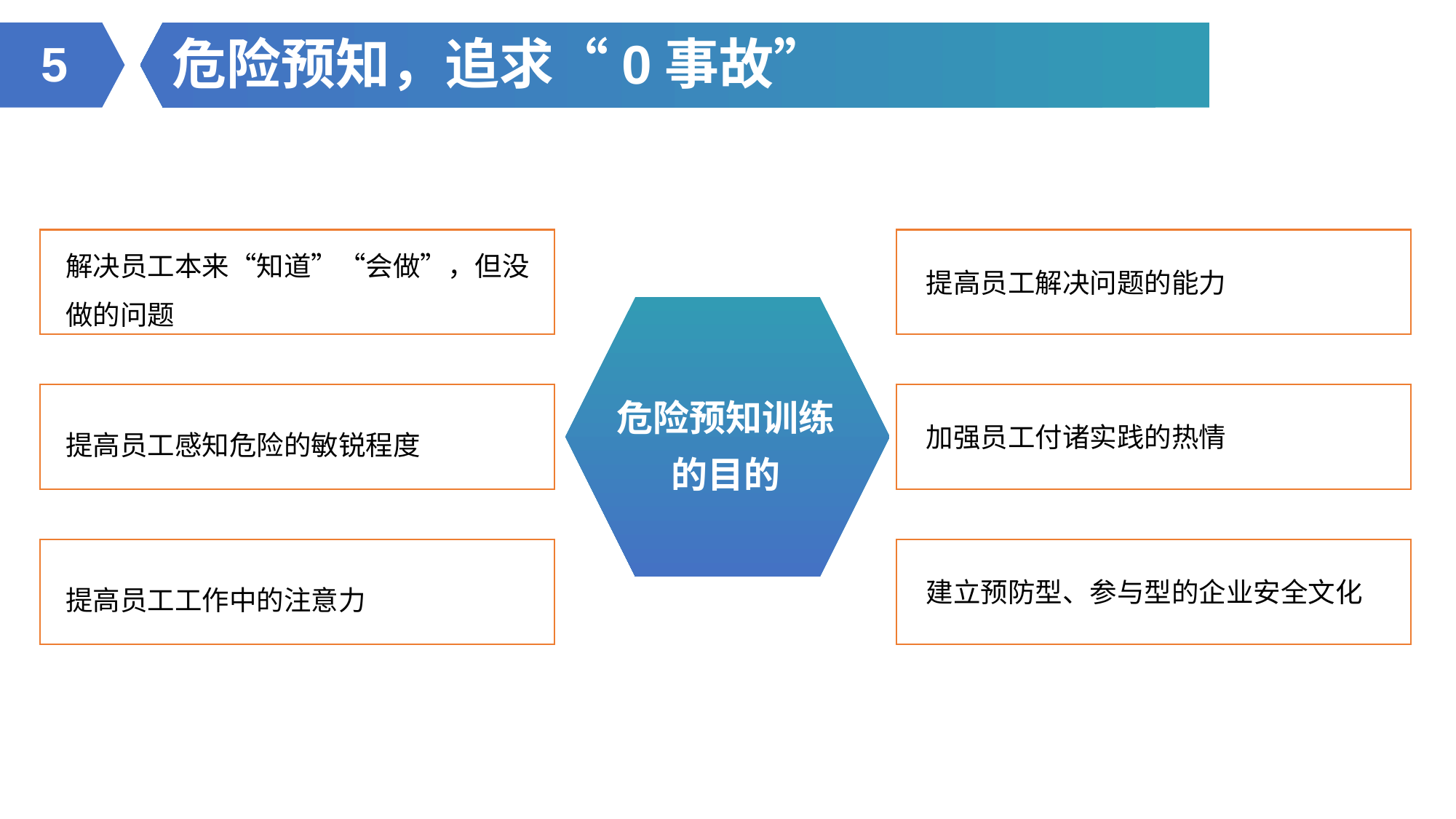

危险预知，追求“0事故”
5
解决员工本来“知道”“会做”，但没做的问题

提高员工解决问题的能力

危险预知训练
的目的

提高员工感知危险的敏锐程度
加强员工付诸实践的热情

提高员工工作中的注意力
建立预防型、参与型的企业安全文化